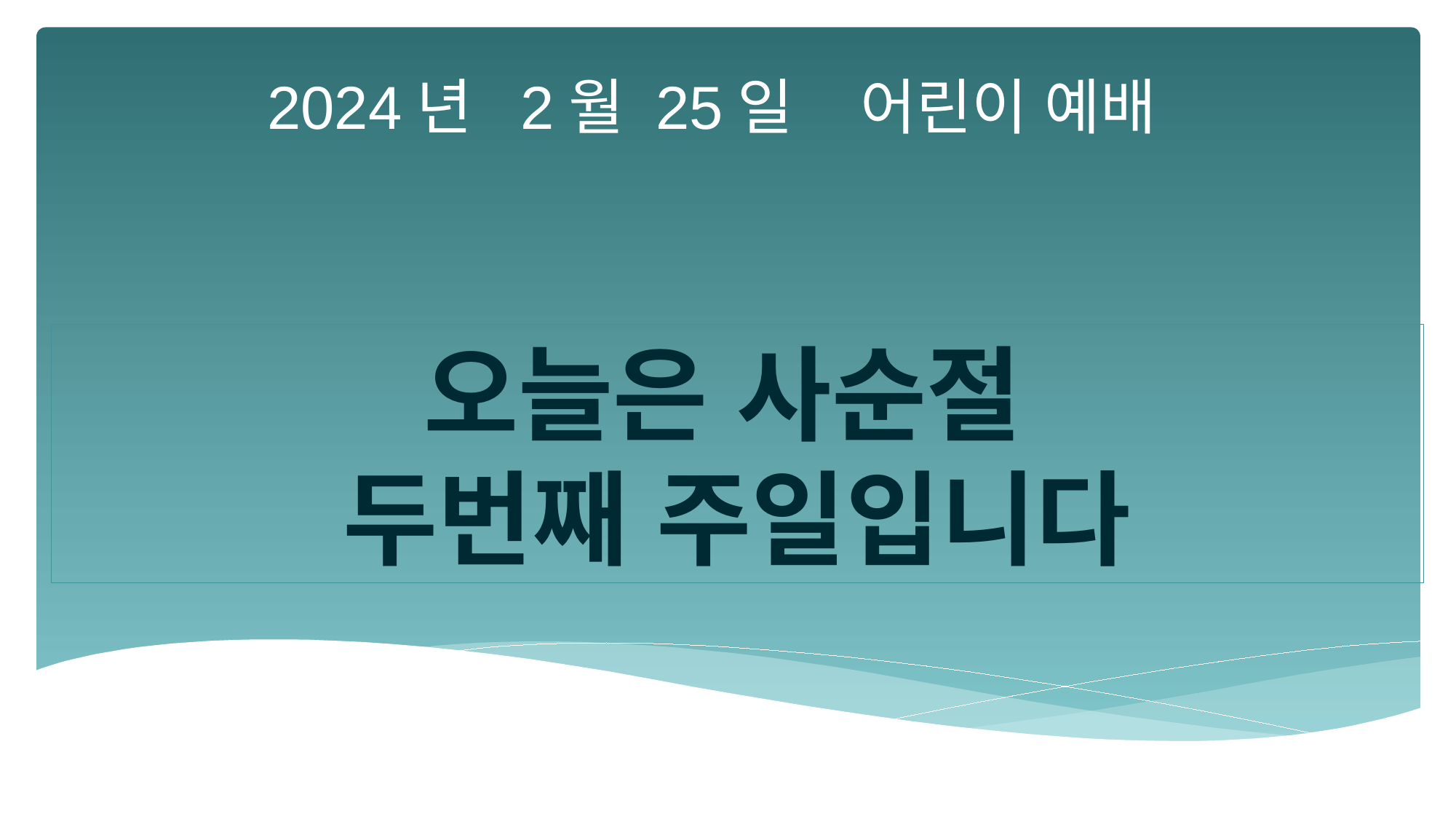

2024년  2월 25일    어린이 예배
오늘은 사순절
두번째 주일입니다